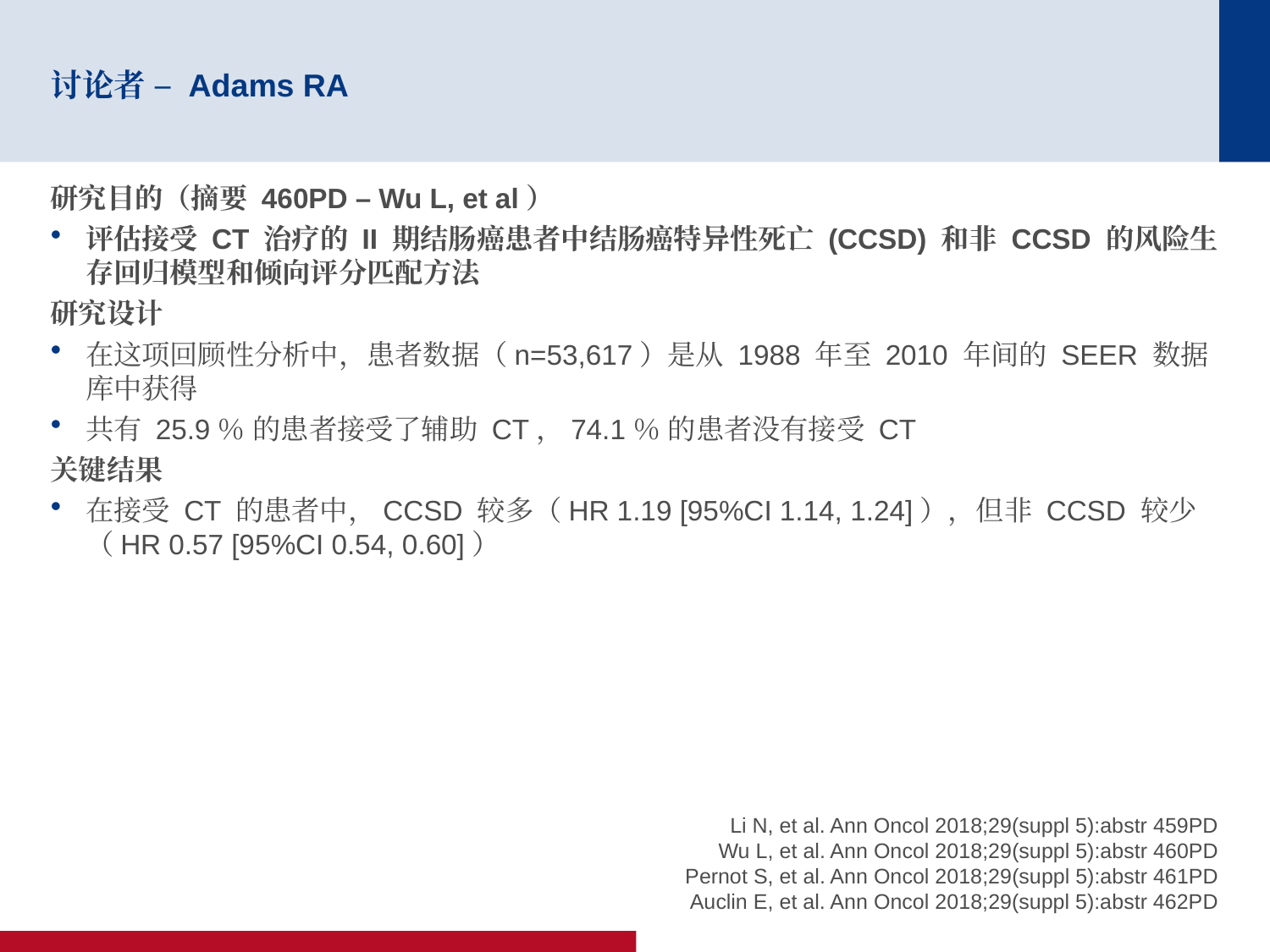

# 讨论者 – Adams RA
研究目的（摘要 460PD – Wu L, et al）
评估接受 CT 治疗的 II 期结肠癌患者中结肠癌特异性死亡 (CCSD) 和非 CCSD 的风险生存回归模型和倾向评分匹配方法
研究设计
在这项回顾性分析中，患者数据（n=53,617）是从 1988 年至 2010 年间的 SEER 数据库中获得
共有 25.9％ 的患者接受了辅助 CT，74.1％ 的患者没有接受 CT
关键结果
在接受 CT 的患者中，CCSD 较多（HR 1.19 [95%CI 1.14, 1.24]），但非 CCSD 较少（HR 0.57 [95%CI 0.54, 0.60]）

Li N, et al. Ann Oncol 2018;29(suppl 5):abstr 459PD
Wu L, et al. Ann Oncol 2018;29(suppl 5):abstr 460PD
Pernot S, et al. Ann Oncol 2018;29(suppl 5):abstr 461PD
Auclin E, et al. Ann Oncol 2018;29(suppl 5):abstr 462PD